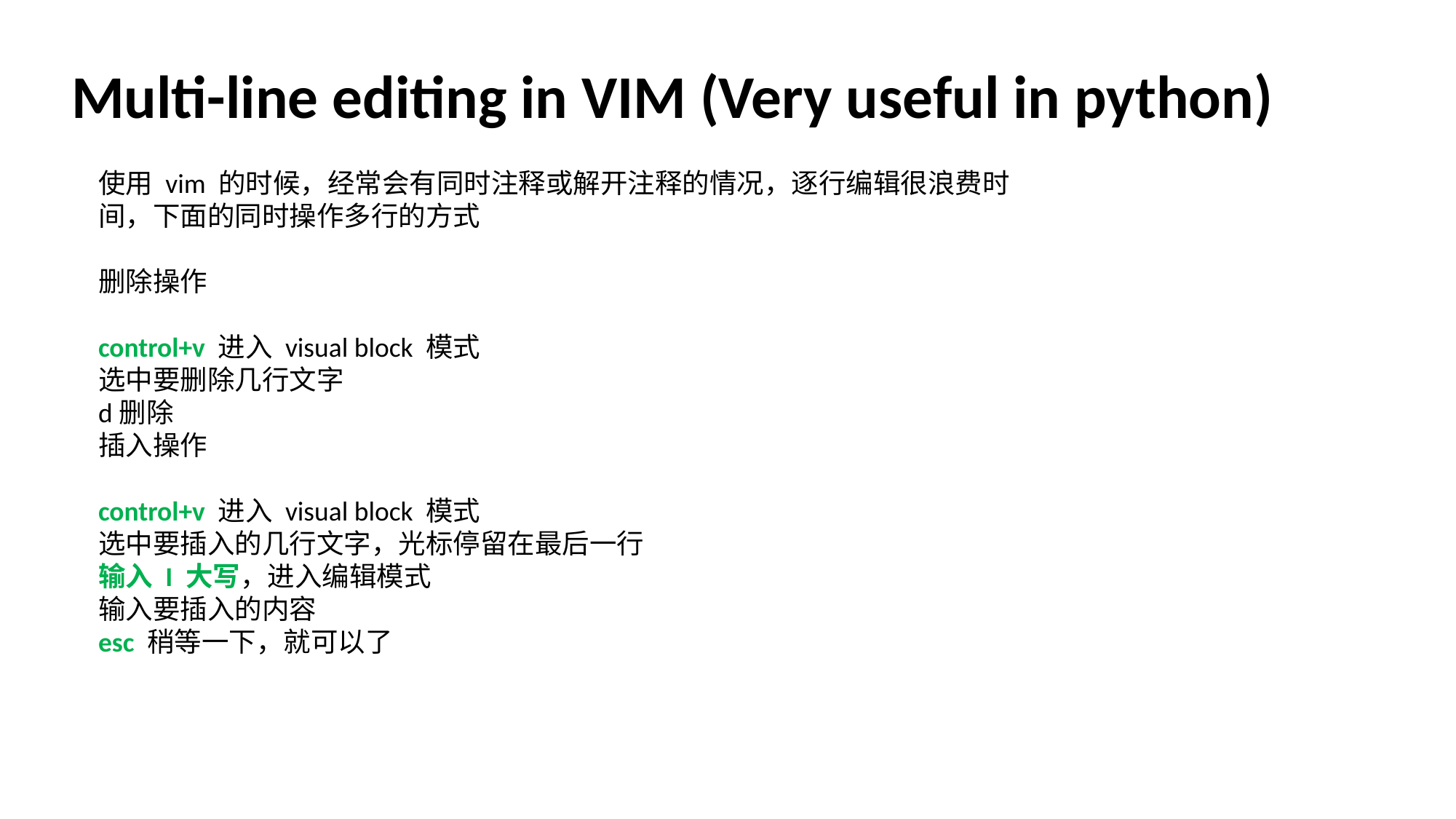

Multi-line editing in VIM (Very useful in python)
使用 vim 的时候，经常会有同时注释或解开注释的情况，逐行编辑很浪费时间，下面的同时操作多行的方式

删除操作

control+v 进入 visual block 模式
选中要删除几行文字
d删除
插入操作

control+v 进入 visual block 模式
选中要插入的几行文字，光标停留在最后一行
输入 I 大写，进入编辑模式
输入要插入的内容
esc 稍等一下，就可以了